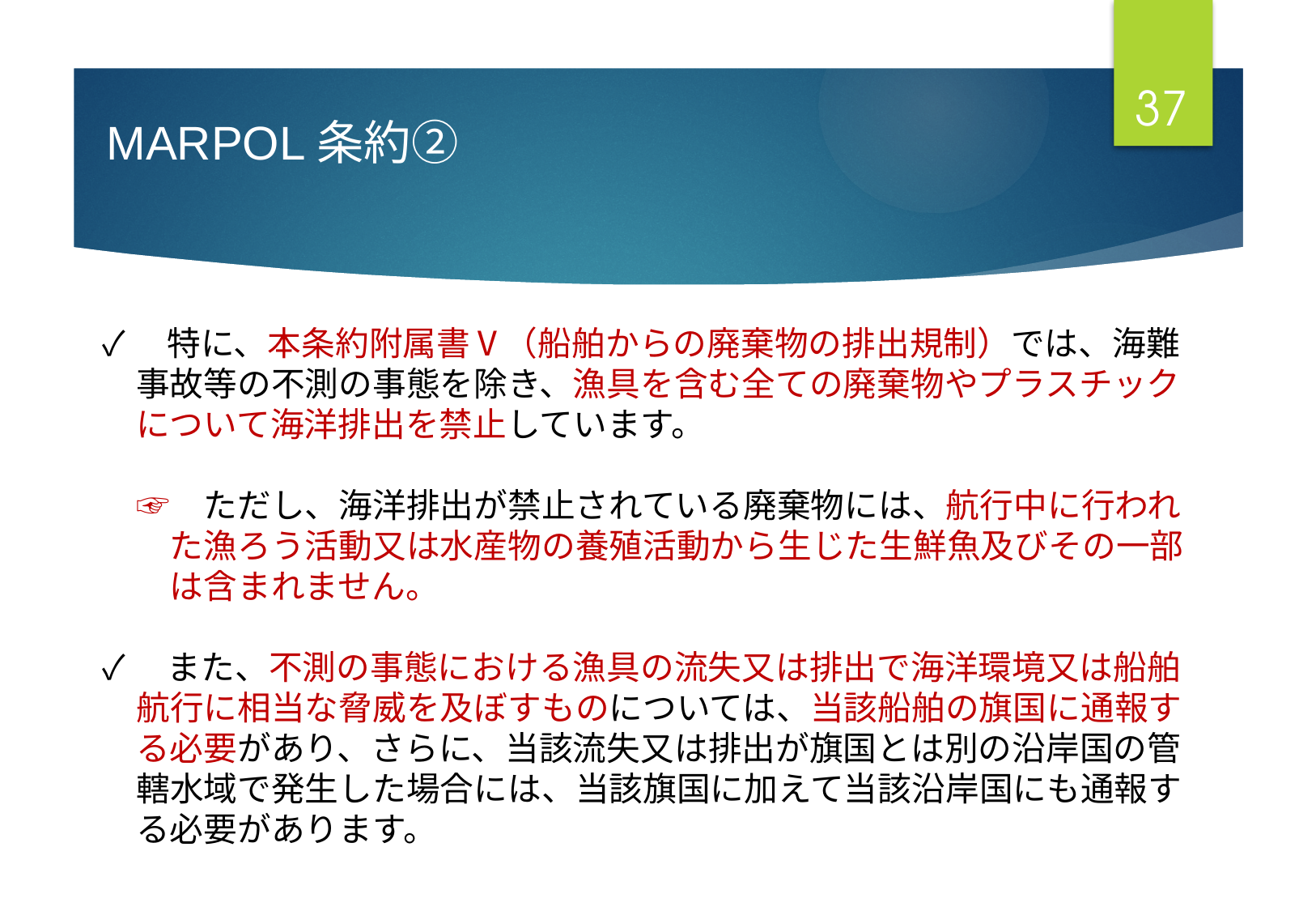

37
MARPOL条約②
✓　特に、本条約附属書Ⅴ（船舶からの廃棄物の排出規制）では、海難
　事故等の不測の事態を除き、漁具を含む全ての廃棄物やプラスチック
　について海洋排出を禁止しています。

　☞　ただし、海洋排出が禁止されている廃棄物には、航行中に行われ
　　た漁ろう活動又は水産物の養殖活動から生じた生鮮魚及びその一部
　　は含まれません。

✓　また、不測の事態における漁具の流失又は排出で海洋環境又は船舶
　航行に相当な脅威を及ぼすものについては、当該船舶の旗国に通報す
　る必要があり、さらに、当該流失又は排出が旗国とは別の沿岸国の管
　轄水域で発生した場合には、当該旗国に加えて当該沿岸国にも通報す
　る必要があります。
# Ⅰ.●●